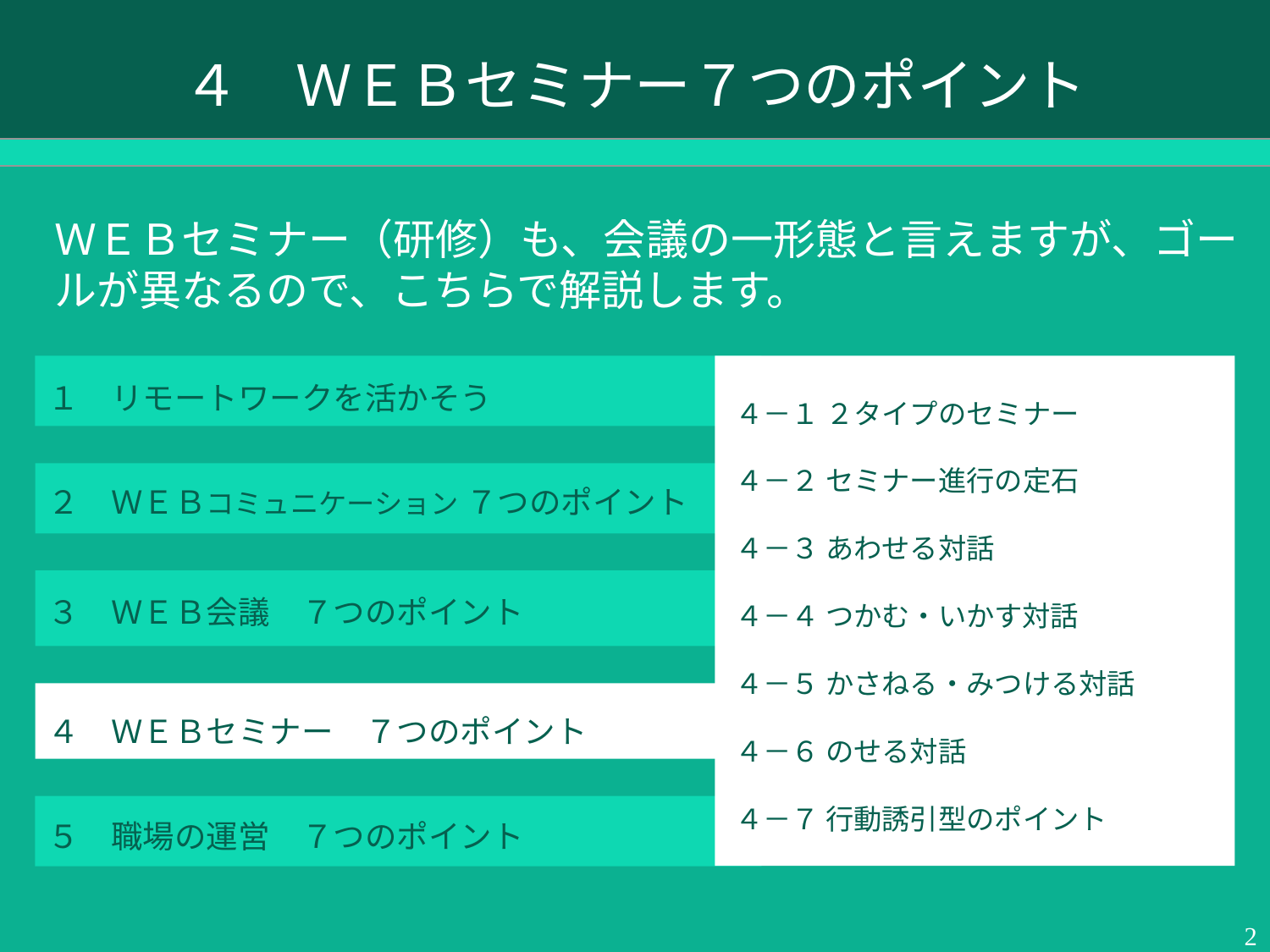

# ４　ＷＥＢセミナー７つのポイント

ＷＥＢセミナー（研修）も、会議の一形態と言えますが、ゴールが異なるので、こちらで解説します。

１　リモートワークを活かそう

４－１ ２タイプのセミナー

４－２ セミナー進行の定石

４－３ あわせる対話

４－４ つかむ・いかす対話

４－５ かさねる・みつける対話

４－６ のせる対話

４－７ 行動誘引型のポイント

２　ＷＥＢコミュニケーション ７つのポイント

３　ＷＥＢ会議　７つのポイント

４　ＷＥＢセミナー　７つのポイント

５　職場の運営　７つのポイント
25